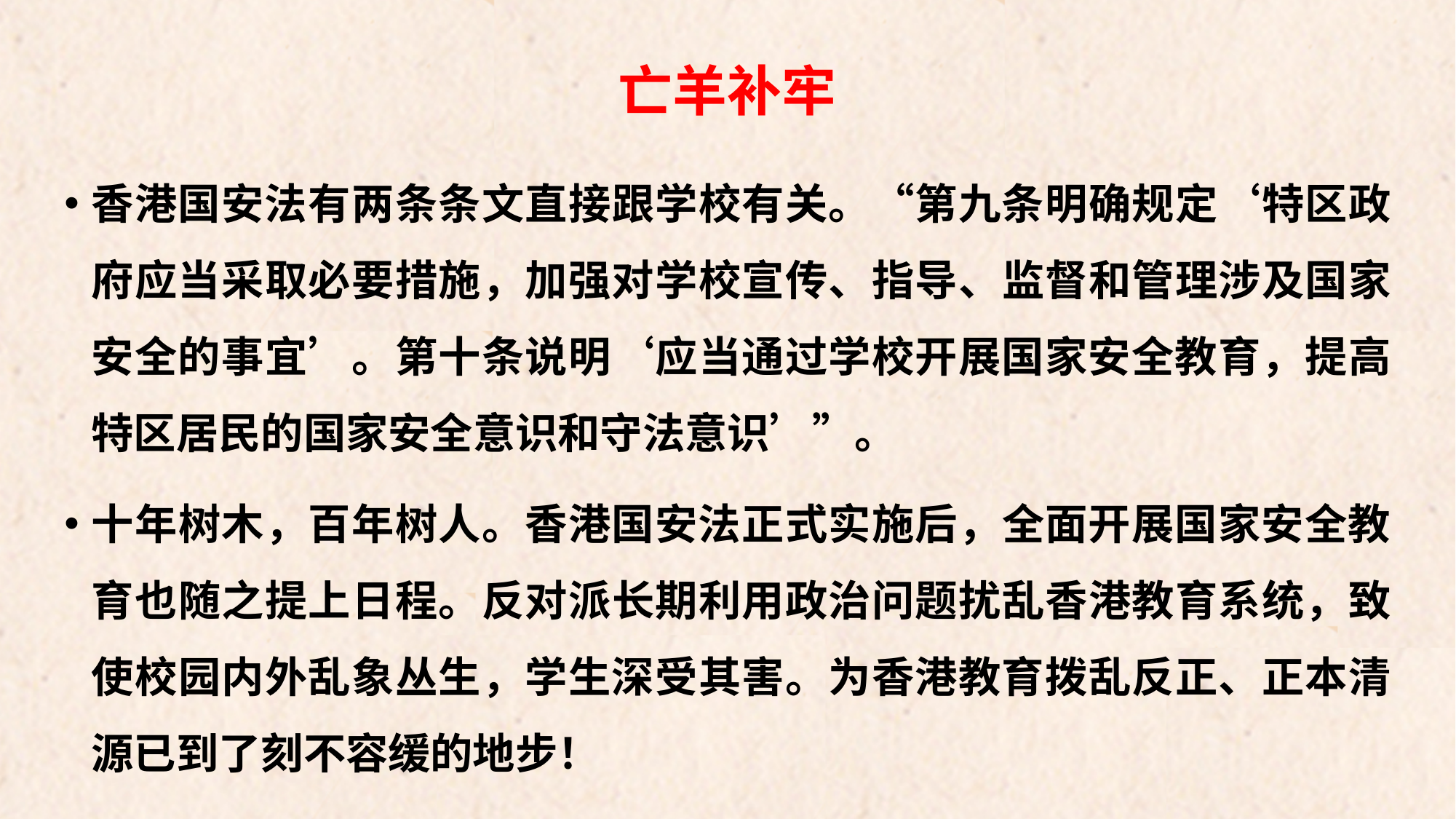

# 亡羊补牢
香港国安法有两条条文直接跟学校有关。“第九条明确规定‘特区政府应当采取必要措施，加强对学校宣传、指导、监督和管理涉及国家安全的事宜’。第十条说明‘应当通过学校开展国家安全教育，提高特区居民的国家安全意识和守法意识’”。
十年树木，百年树人。香港国安法正式实施后，全面开展国家安全教育也随之提上日程。反对派长期利用政治问题扰乱香港教育系统，致使校园内外乱象丛生，学生深受其害。为香港教育拨乱反正、正本清源已到了刻不容缓的地步！